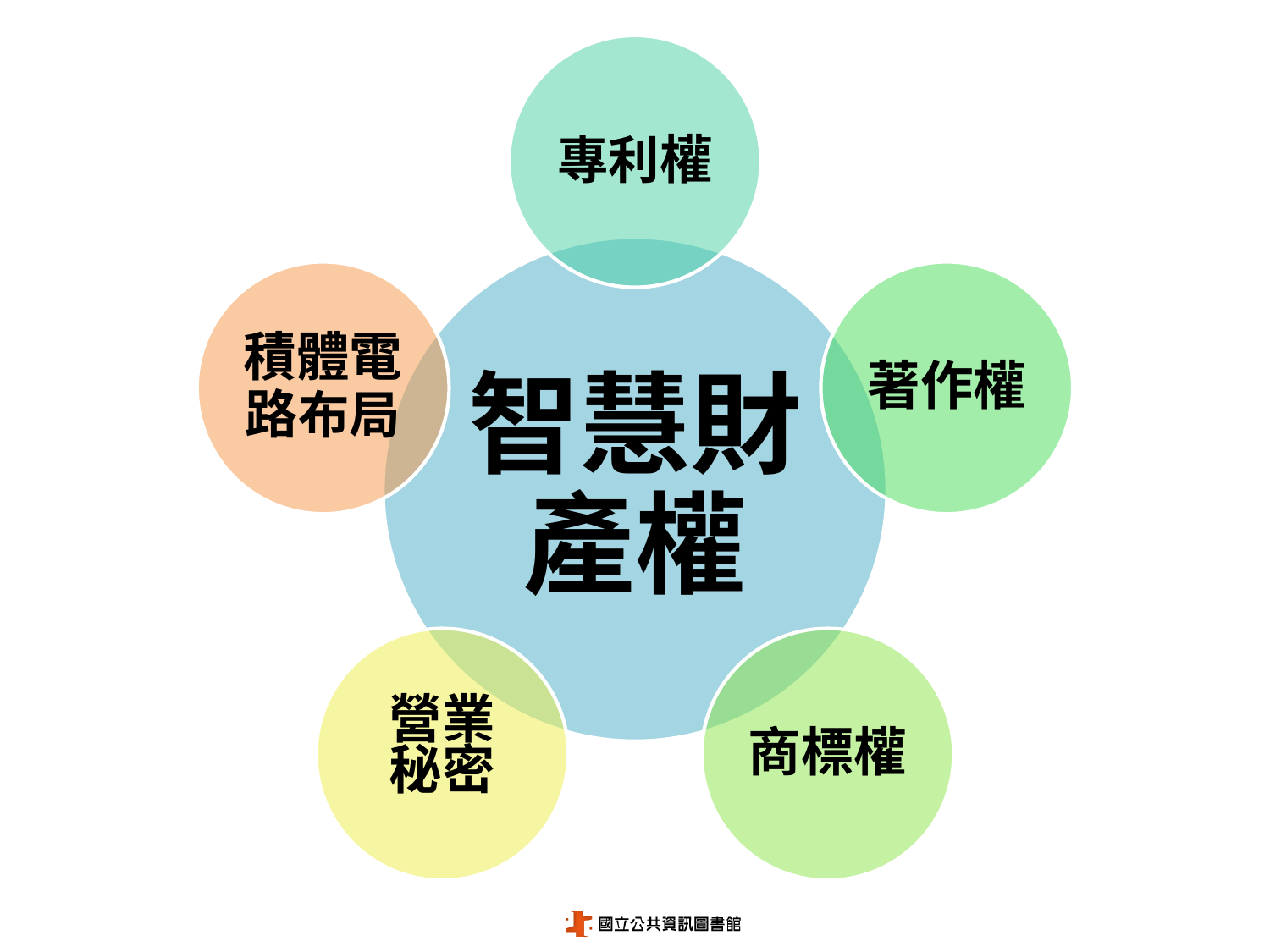

智慧財產權
專利權
著作權
商標權
營業
秘密
積體電路布局
※例：蔡伊琳畫了一個天使的圖案，因屬著作權法的美術著作，可受到著作權法的保護，如果蔡伊琳想把圖案放到商品上，若屬於獨創性商標，具有高度識別性，可申請註冊商標，如果再將圖案轉成物品的造型，可申請專利的保護。